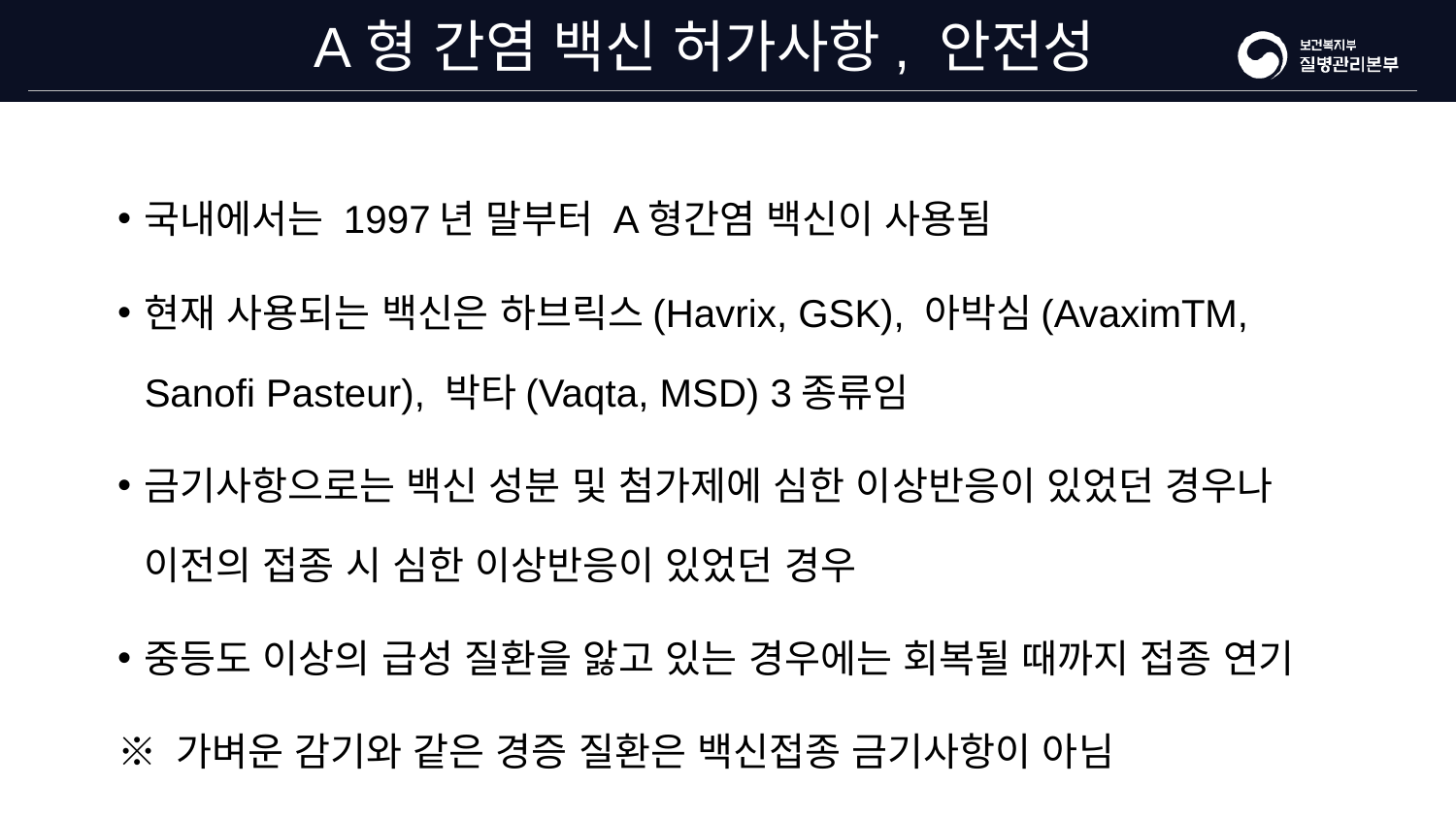

# A형 간염 백신 허가사항, 안전성
국내에서는 1997년 말부터 A형간염 백신이 사용됨
현재 사용되는 백신은 하브릭스(Havrix, GSK), 아박심(AvaximTM, Sanofi Pasteur), 박타(Vaqta, MSD) 3종류임
금기사항으로는 백신 성분 및 첨가제에 심한 이상반응이 있었던 경우나 이전의 접종 시 심한 이상반응이 있었던 경우
중등도 이상의 급성 질환을 앓고 있는 경우에는 회복될 때까지 접종 연기
※ 가벼운 감기와 같은 경증 질환은 백신접종 금기사항이 아님